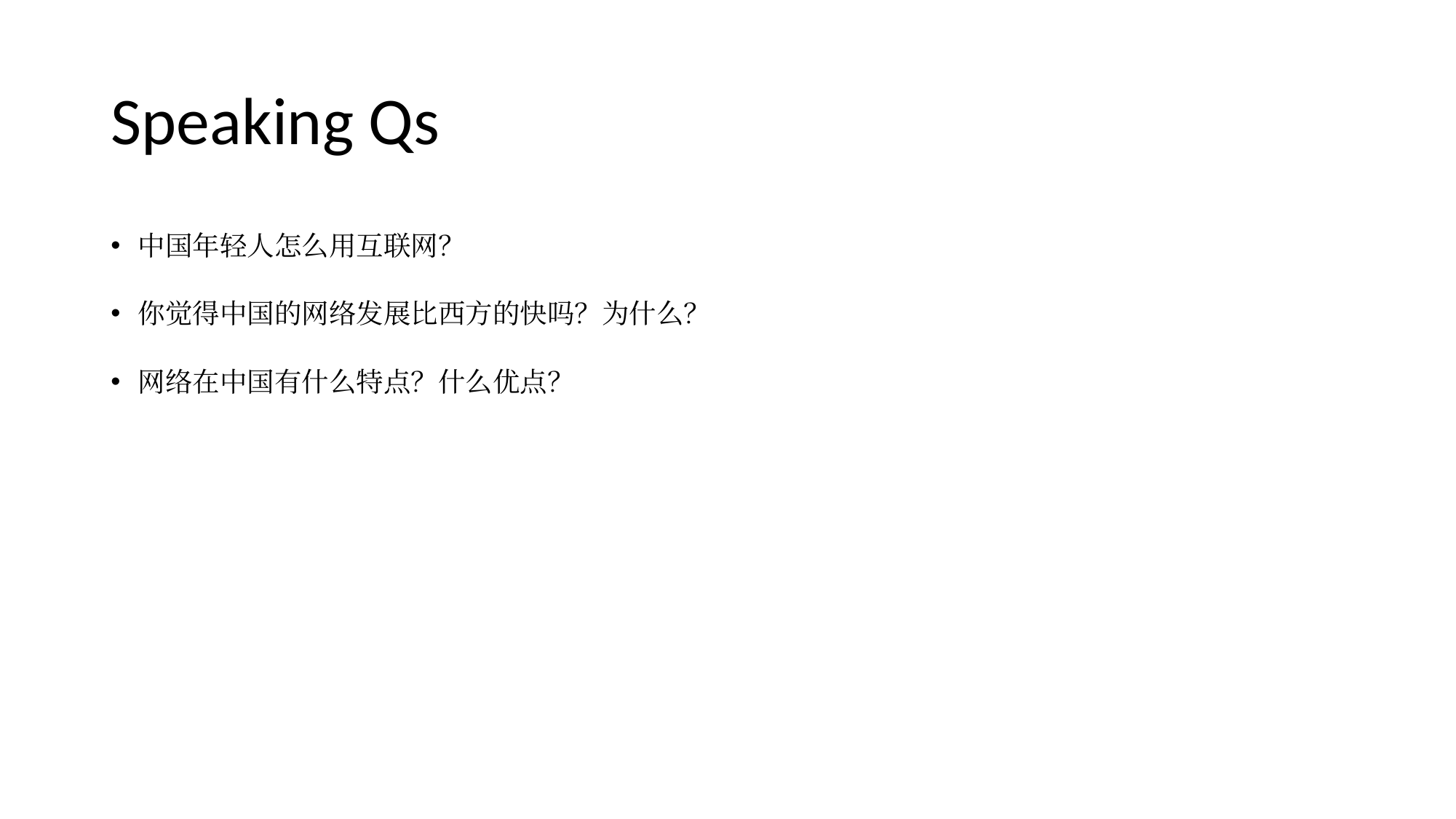

# Speaking Qs
中国年轻人怎么用互联网？
你觉得中国的网络发展比西方的快吗？为什么？
网络在中国有什么特点？什么优点？